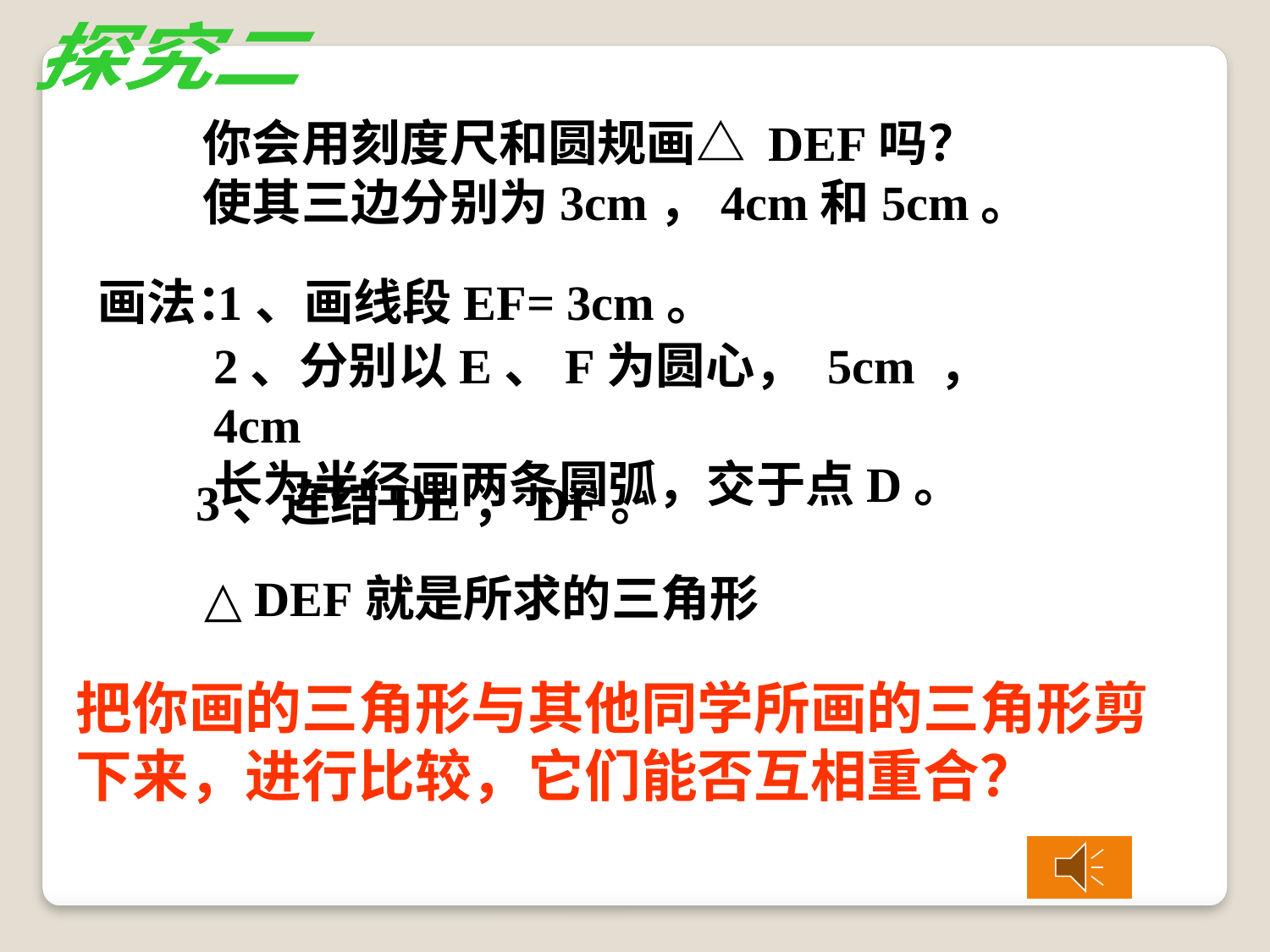

探究二
你会用刻度尺和圆规画△ DEF吗？
使其三边分别为3cm，4cm和5cm。
画法：
1、画线段EF= 3cm。
2、分别以E、F为圆心， 5cm ， 4cm
长为半径画两条圆弧，交于点D。
3、连结DE，DF。

△ DEF就是所求的三角形
把你画的三角形与其他同学所画的三角形剪下来，进行比较，它们能否互相重合？